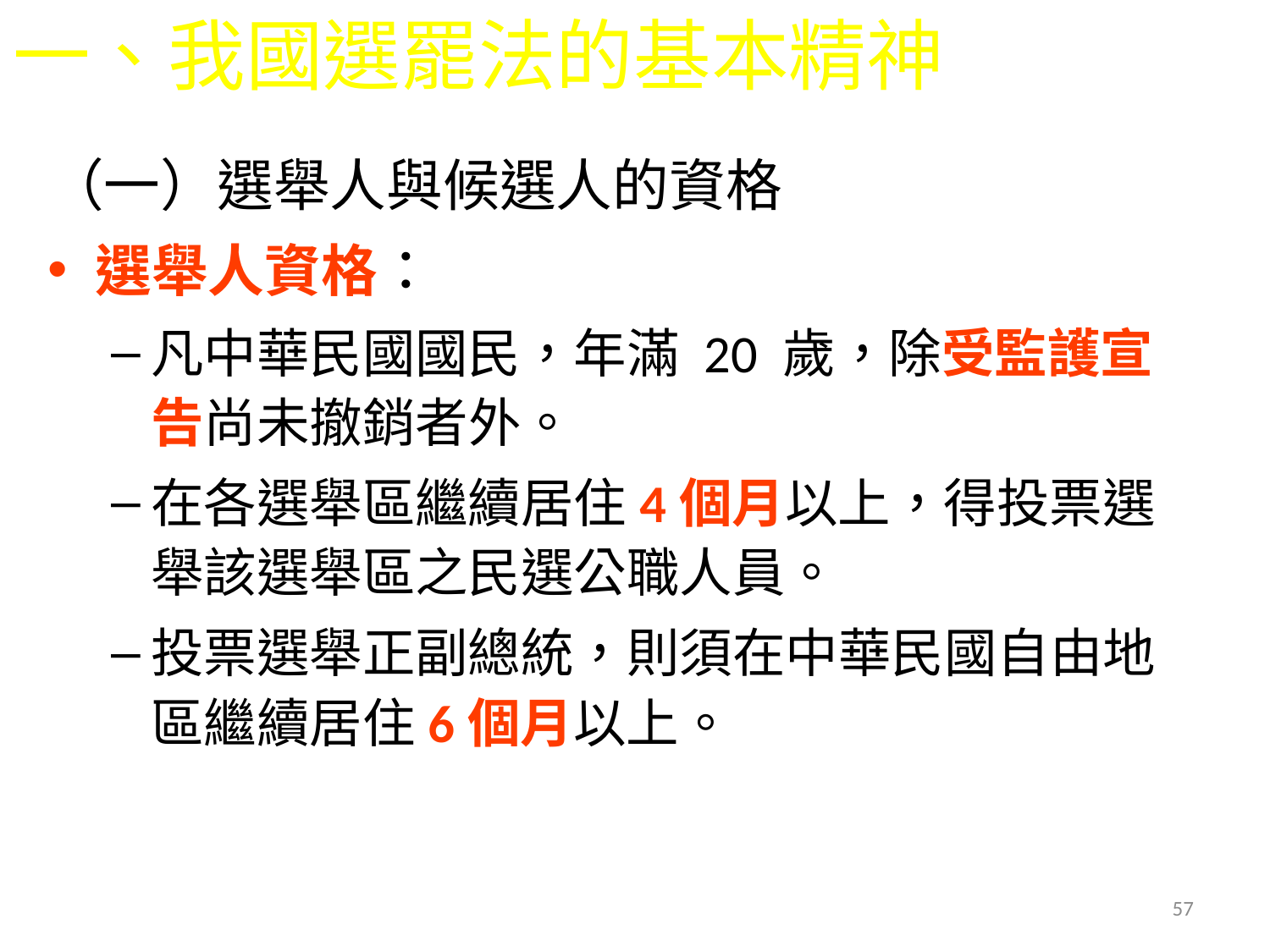

# 一、我國選罷法的基本精神
（一）選舉人與候選人的資格
選舉人資格：
凡中華民國國民，年滿 20 歲，除受監護宣告尚未撤銷者外。
在各選舉區繼續居住4個月以上，得投票選舉該選舉區之民選公職人員。
投票選舉正副總統，則須在中華民國自由地區繼續居住6個月以上。
57